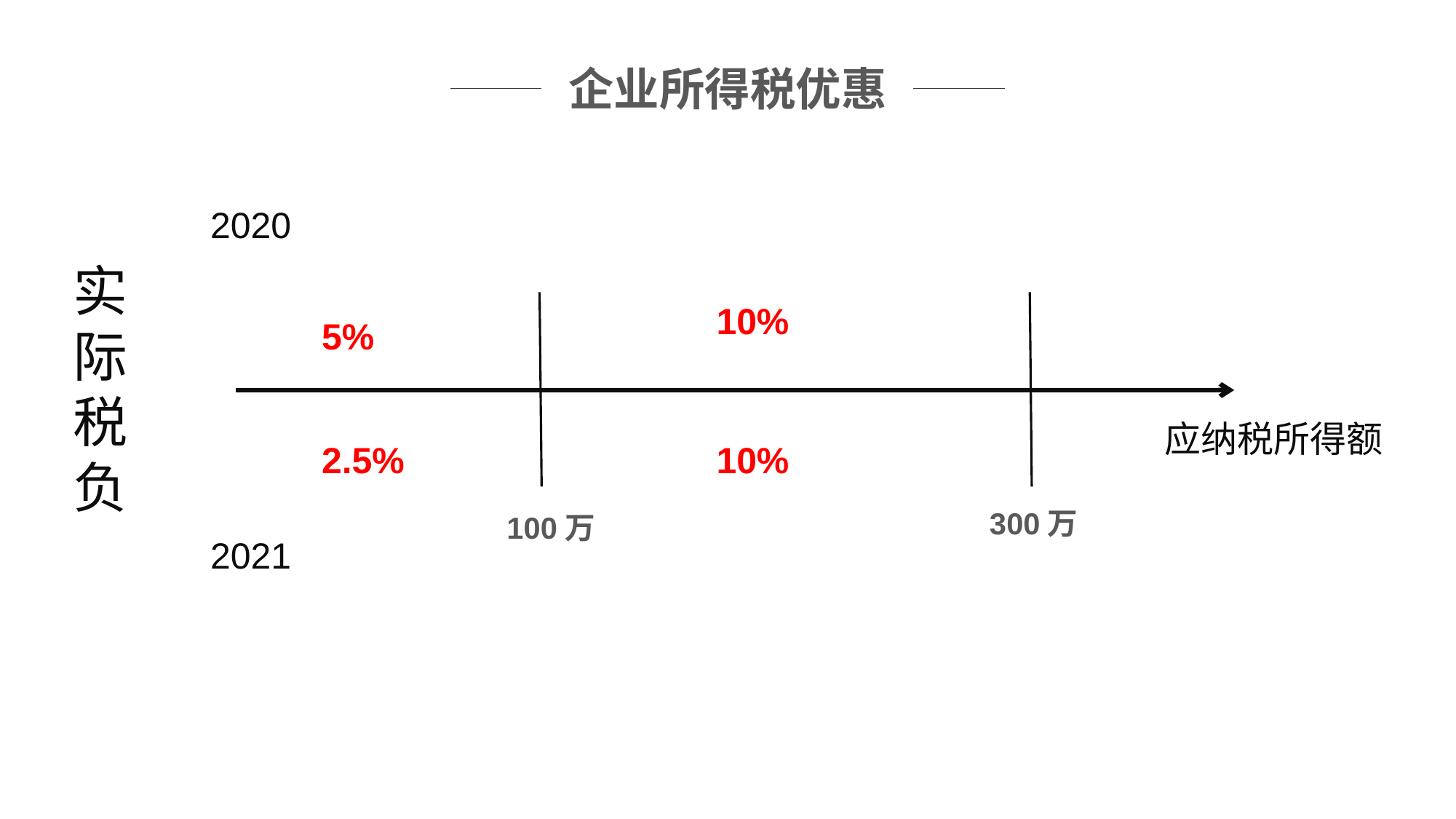

企业所得税优惠
2020
实际税负
10%
5%
应纳税所得额
10%
2.5%
300万
100万
2021